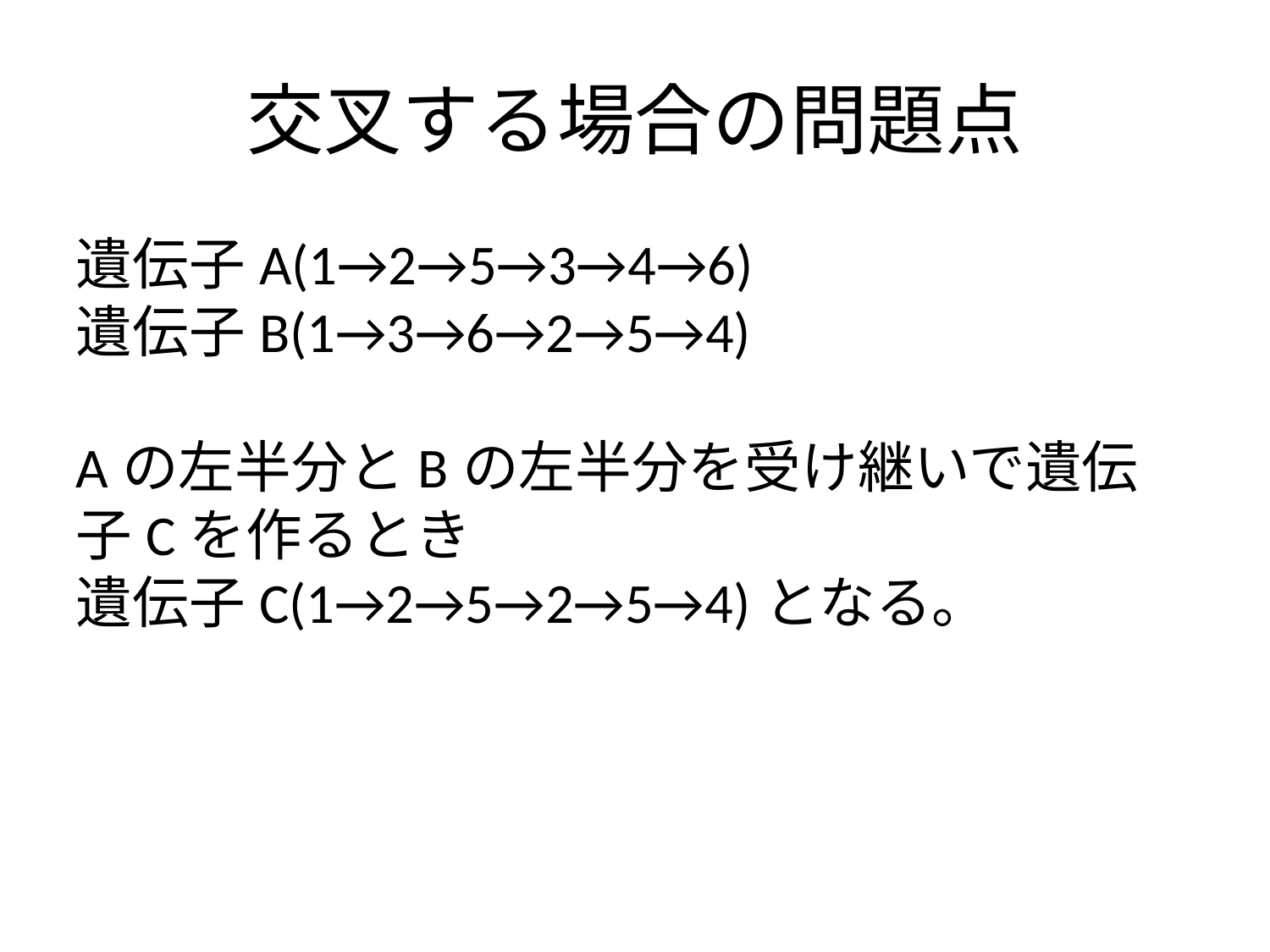

交叉する場合の問題点
遺伝子A(1→2→5→3→4→6)
遺伝子B(1→3→6→2→5→4)

Aの左半分とBの左半分を受け継いで遺伝子Cを作るとき
遺伝子C(1→2→5→2→5→4)となる。